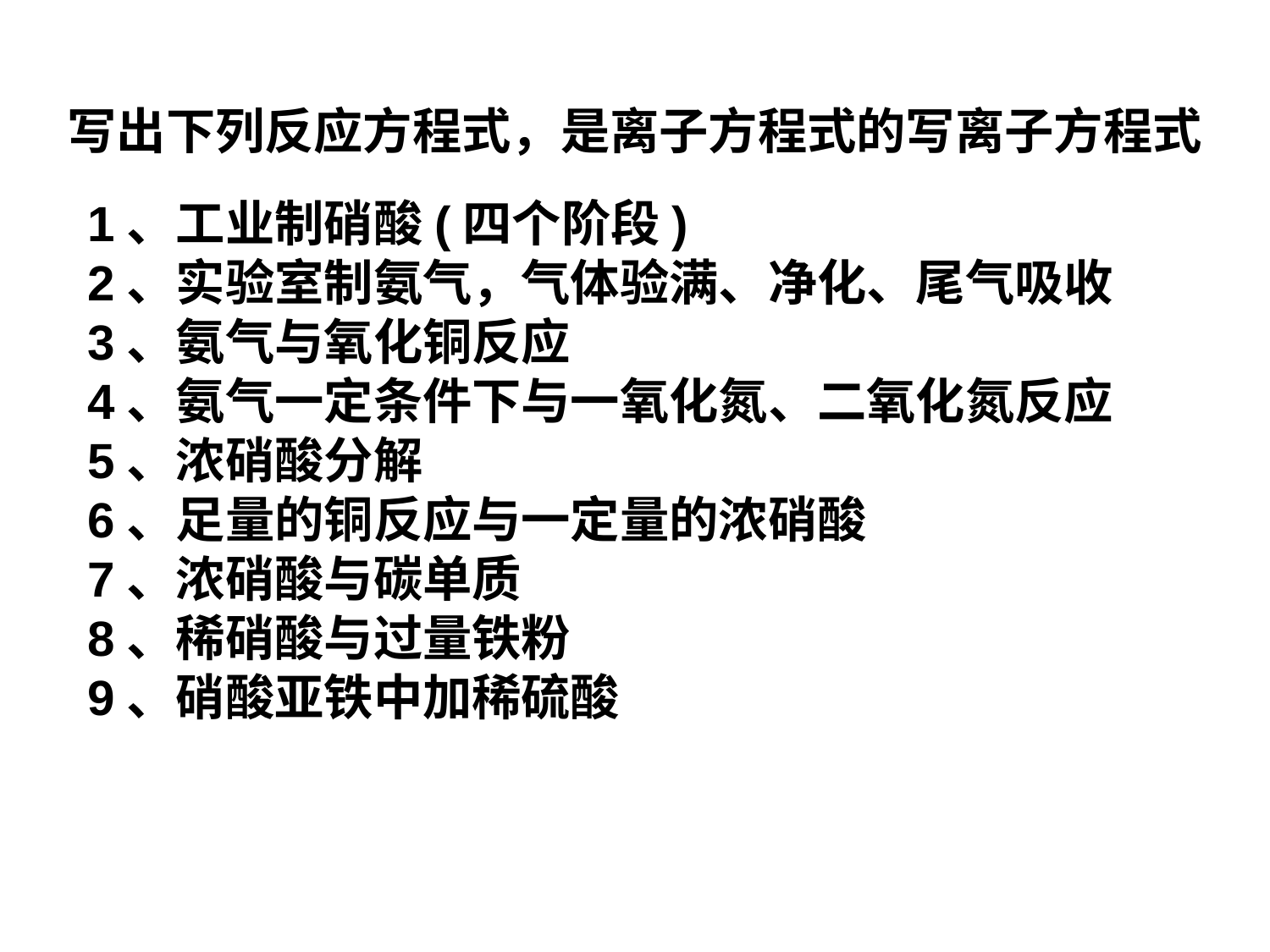

写出下列反应方程式，是离子方程式的写离子方程式
1、工业制硝酸(四个阶段)
2、实验室制氨气，气体验满、净化、尾气吸收
3、氨气与氧化铜反应
4、氨气一定条件下与一氧化氮、二氧化氮反应
5、浓硝酸分解
6、足量的铜反应与一定量的浓硝酸
7、浓硝酸与碳单质
8、稀硝酸与过量铁粉
9、硝酸亚铁中加稀硫酸